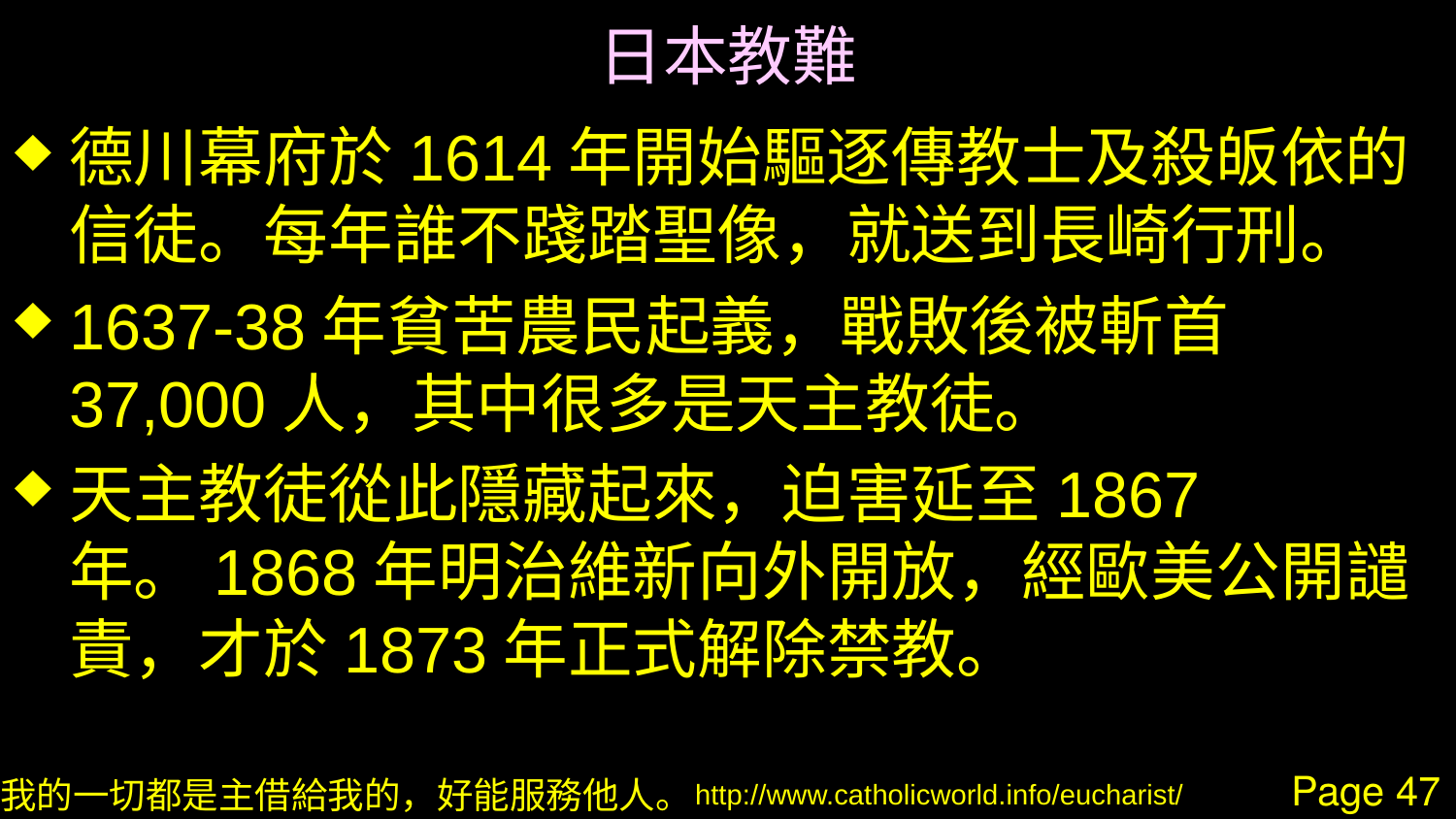

# 日本教難
德川幕府於1614年開始驅逐傳教士及殺皈依的信徒。每年誰不踐踏聖像，就送到長崎行刑。
1637-38年貧苦農民起義，戰敗後被斬首37,000人，其中很多是天主教徒。
天主教徒從此隱藏起來，迫害延至1867年。1868年明治維新向外開放，經歐美公開譴責，才於1873年正式解除禁教。